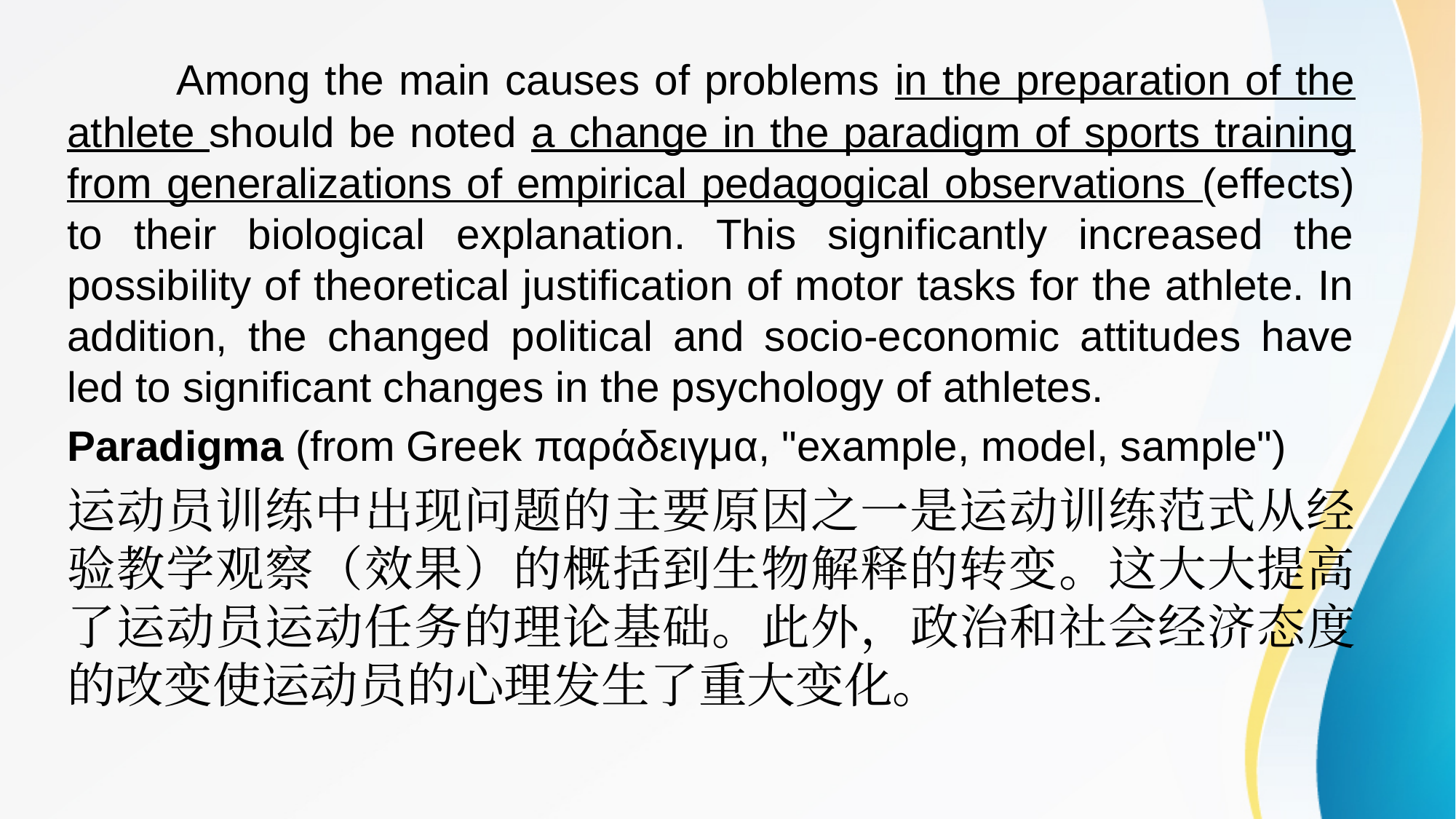

Among the main causes of problems in the preparation of the athlete should be noted a change in the paradigm of sports training from generalizations of empirical pedagogical observations (effects) to their biological explanation. This significantly increased the possibility of theoretical justification of motor tasks for the athlete. In addition, the changed political and socio-economic attitudes have led to significant changes in the psychology of athletes.
Paradigma (from Greek παράδειγμα, "example, model, sample")
运动员训练中出现问题的主要原因之一是运动训练范式从经验教学观察（效果）的概括到生物解释的转变。这大大提高了运动员运动任务的理论基础。此外，政治和社会经济态度的改变使运动员的心理发生了重大变化。